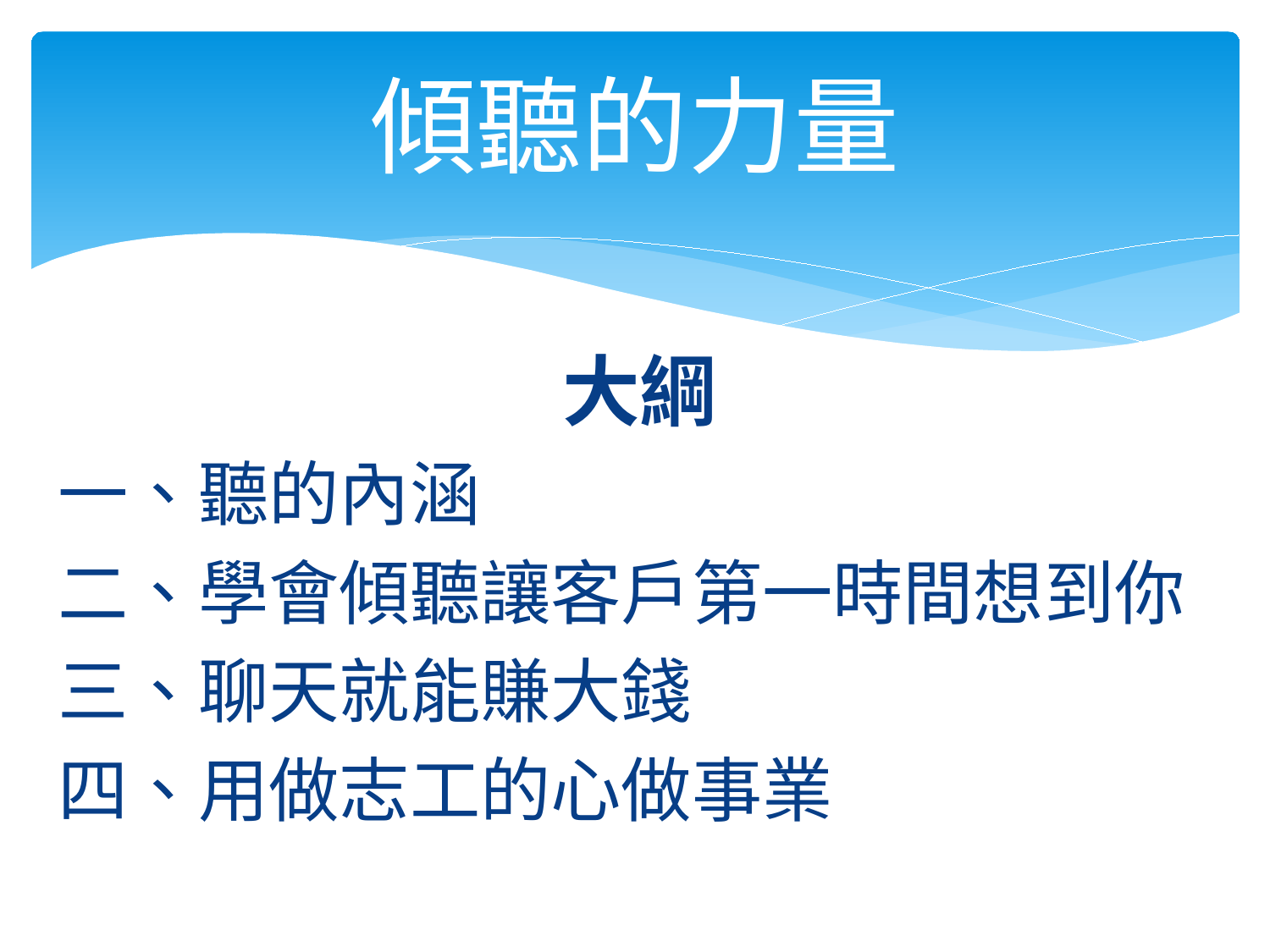

# 傾聽的力量
大綱
一、聽的內涵
二、學會傾聽讓客戶第一時間想到你
三、聊天就能賺大錢
四、用做志工的心做事業